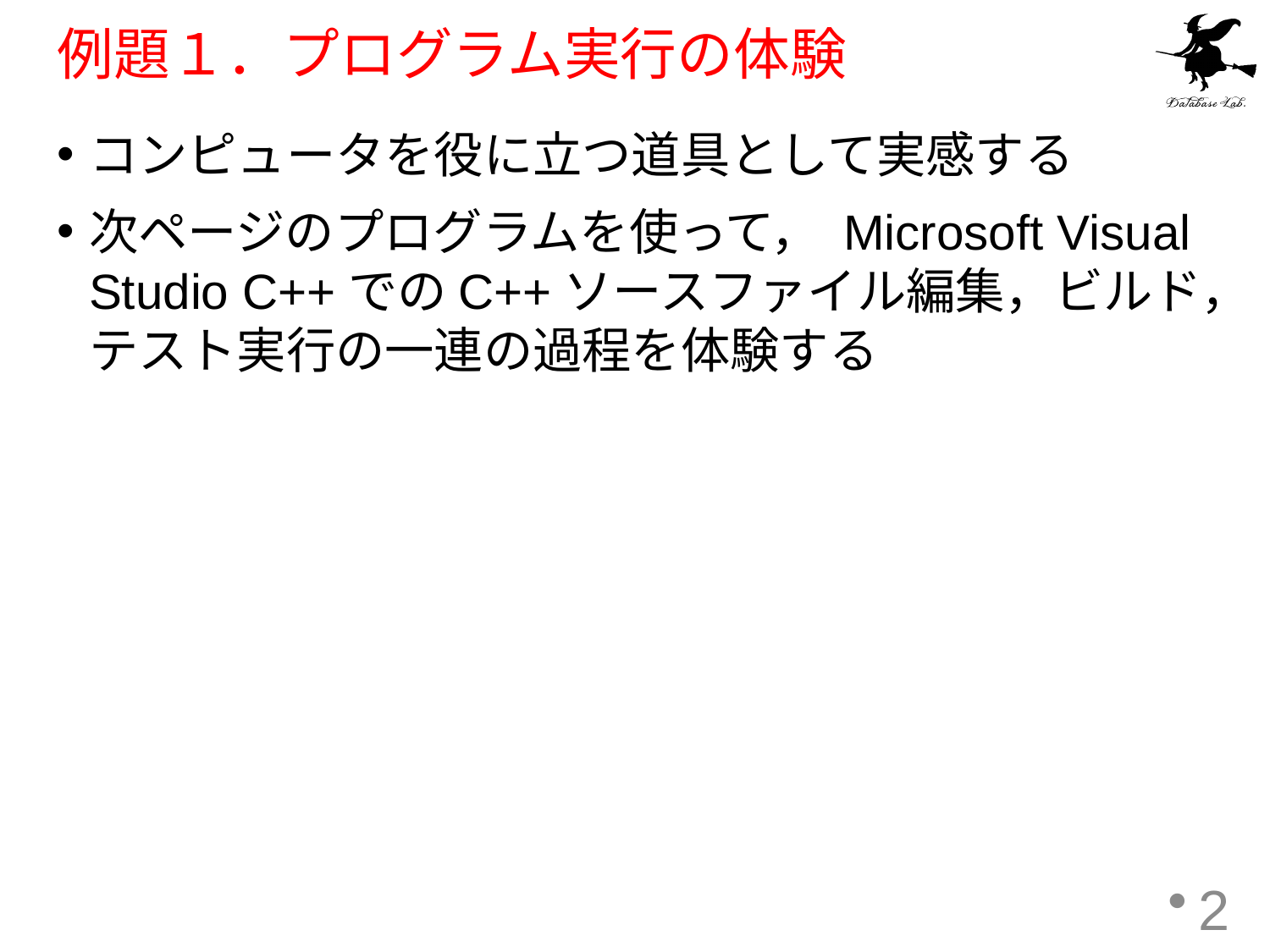

# 例題１．プログラム実行の体験
コンピュータを役に立つ道具として実感する
次ページのプログラムを使って， Microsoft Visual Studio C++でのC++ソースファイル編集，ビルド，テスト実行の一連の過程を体験する

2